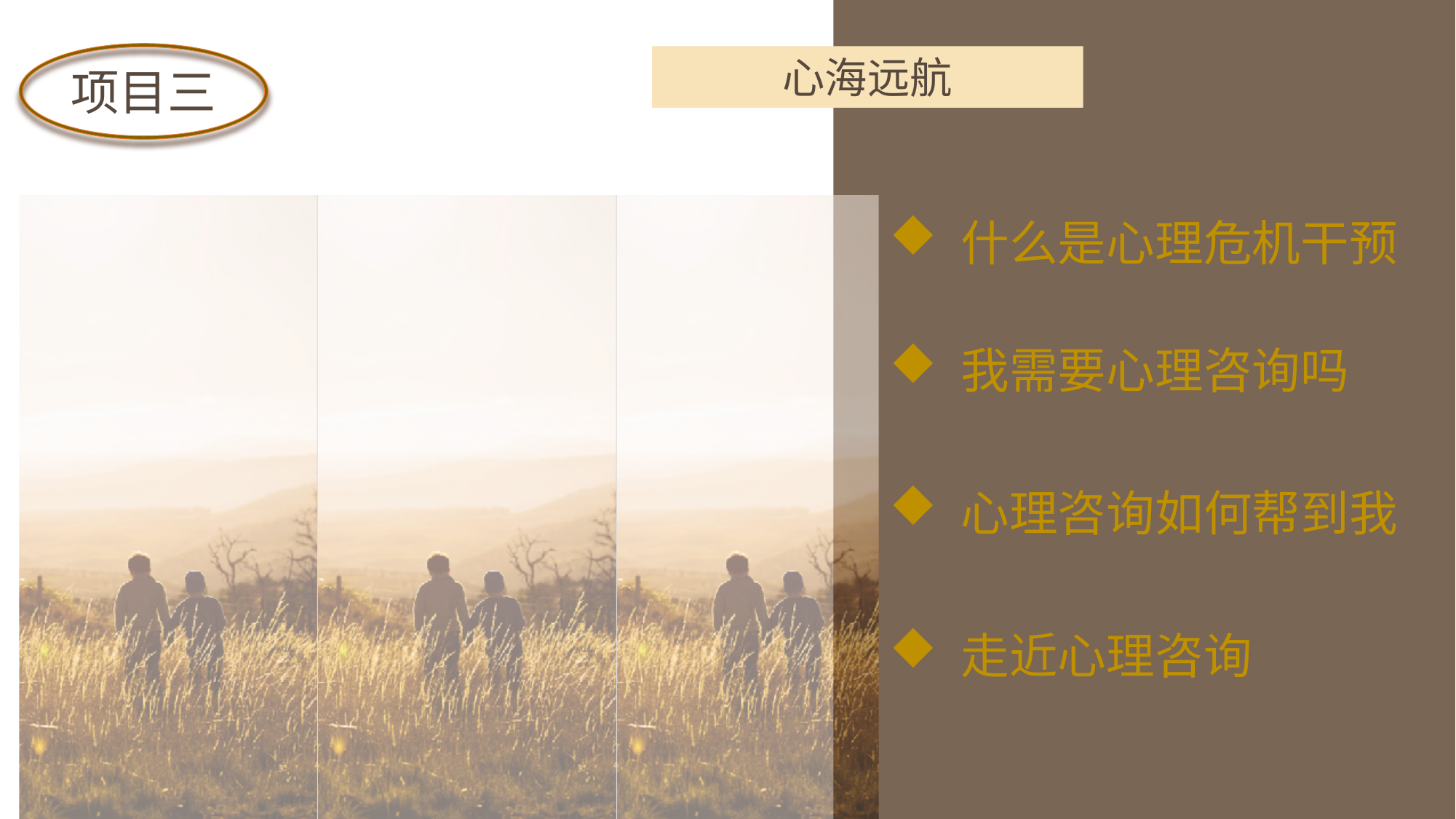

项目三
心海远航

 什么是心理危机干预
 我需要心理咨询吗
 心理咨询如何帮到我
 走近心理咨询